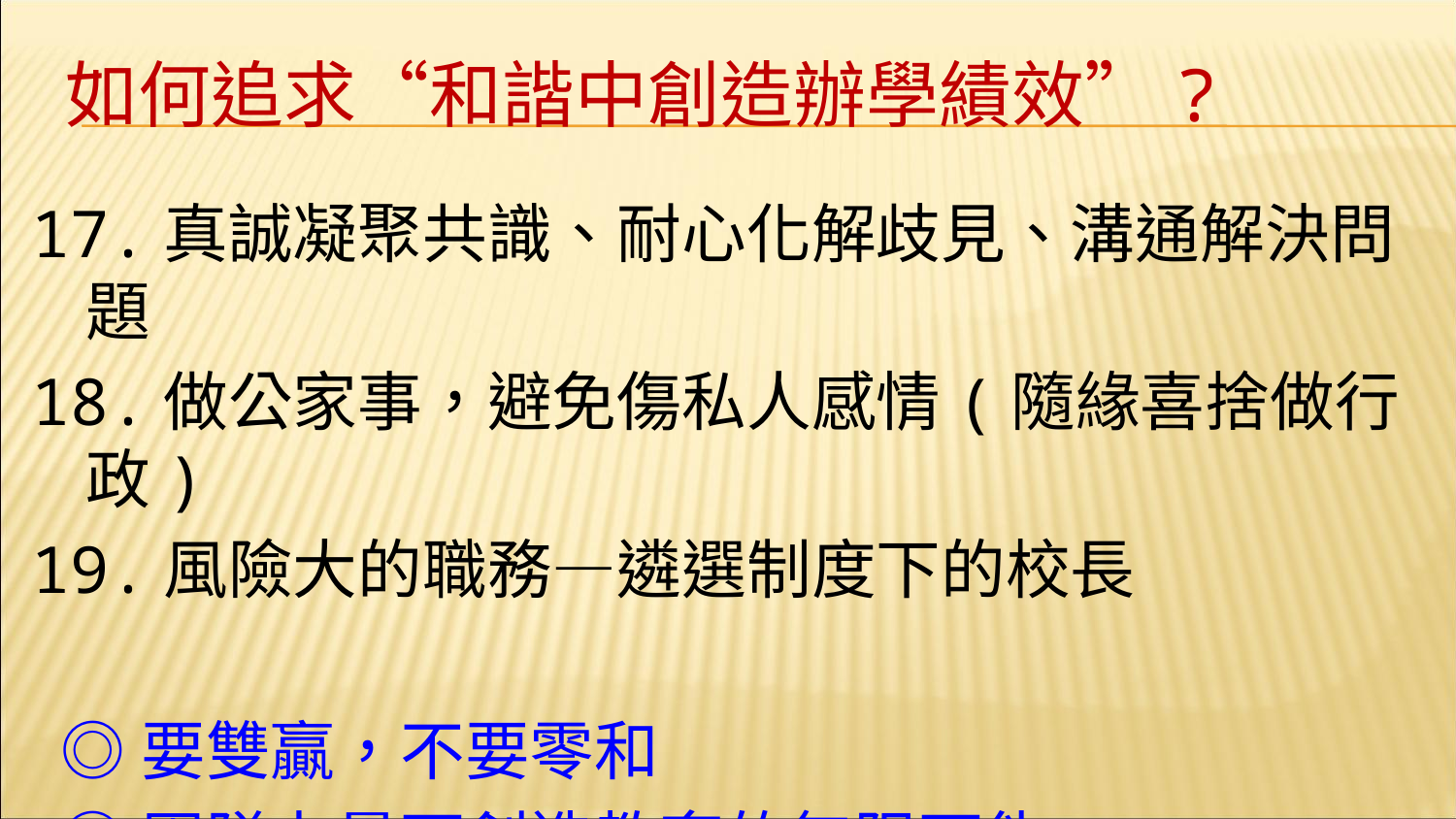

# 如何追求“和諧中創造辦學績效”?
17.真誠凝聚共識、耐心化解歧見、溝通解決問題
18.做公家事，避免傷私人感情(隨緣喜捨做行政)
19.風險大的職務—遴選制度下的校長

  ◎要雙贏，不要零和
  ◎團隊力量可創造教育的無限可能